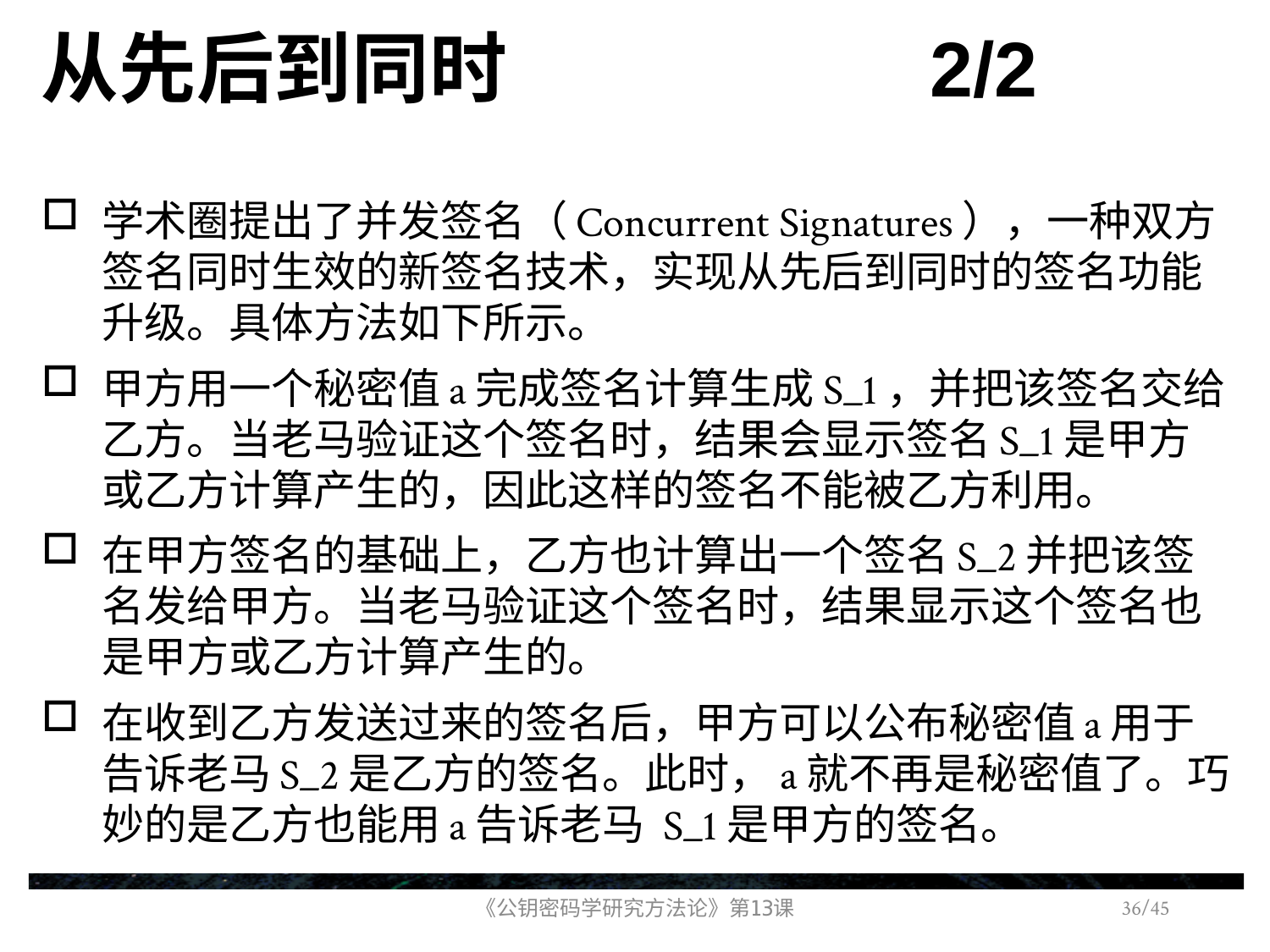

# 从先后到同时                       2/2
学术圈提出了并发签名（Concurrent Signatures），一种双方签名同时生效的新签名技术，实现从先后到同时的签名功能升级。具体方法如下所示。
甲方用一个秘密值a完成签名计算生成S_1，并把该签名交给乙方。当老马验证这个签名时，结果会显示签名S_1是甲方或乙方计算产生的，因此这样的签名不能被乙方利用。
在甲方签名的基础上，乙方也计算出一个签名S_2并把该签名发给甲方。当老马验证这个签名时，结果显示这个签名也是甲方或乙方计算产生的。
在收到乙方发送过来的签名后，甲方可以公布秘密值a用于告诉老马S_2是乙方的签名。此时，a就不再是秘密值了。巧妙的是乙方也能用a告诉老马 S_1是甲方的签名。
《公钥密码学研究方法论》第13课
36/45